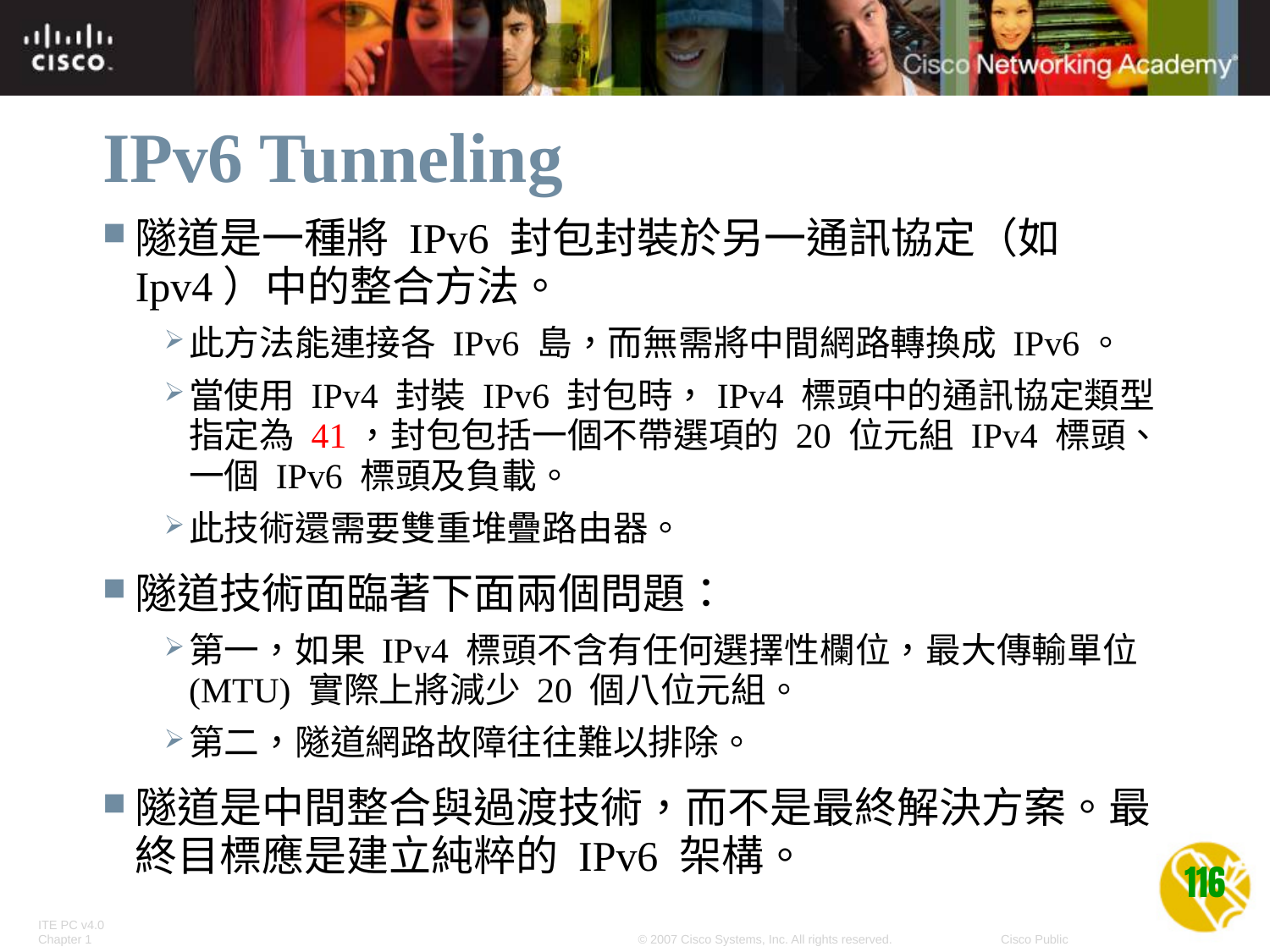

# IPv6 Tunneling
隧道是一種將 IPv6 封包封裝於另一通訊協定（如 Ipv4）中的整合方法。
此方法能連接各 IPv6 島，而無需將中間網路轉換成 IPv6。
當使用 IPv4 封裝 IPv6 封包時，IPv4 標頭中的通訊協定類型指定為 41，封包包括一個不帶選項的 20 位元組 IPv4 標頭、一個 IPv6 標頭及負載。
此技術還需要雙重堆疊路由器。
隧道技術面臨著下面兩個問題：
第一，如果 IPv4 標頭不含有任何選擇性欄位，最大傳輸單位 (MTU) 實際上將減少 20 個八位元組。
第二，隧道網路故障往往難以排除。
隧道是中間整合與過渡技術，而不是最終解決方案。最終目標應是建立純粹的 IPv6 架構。